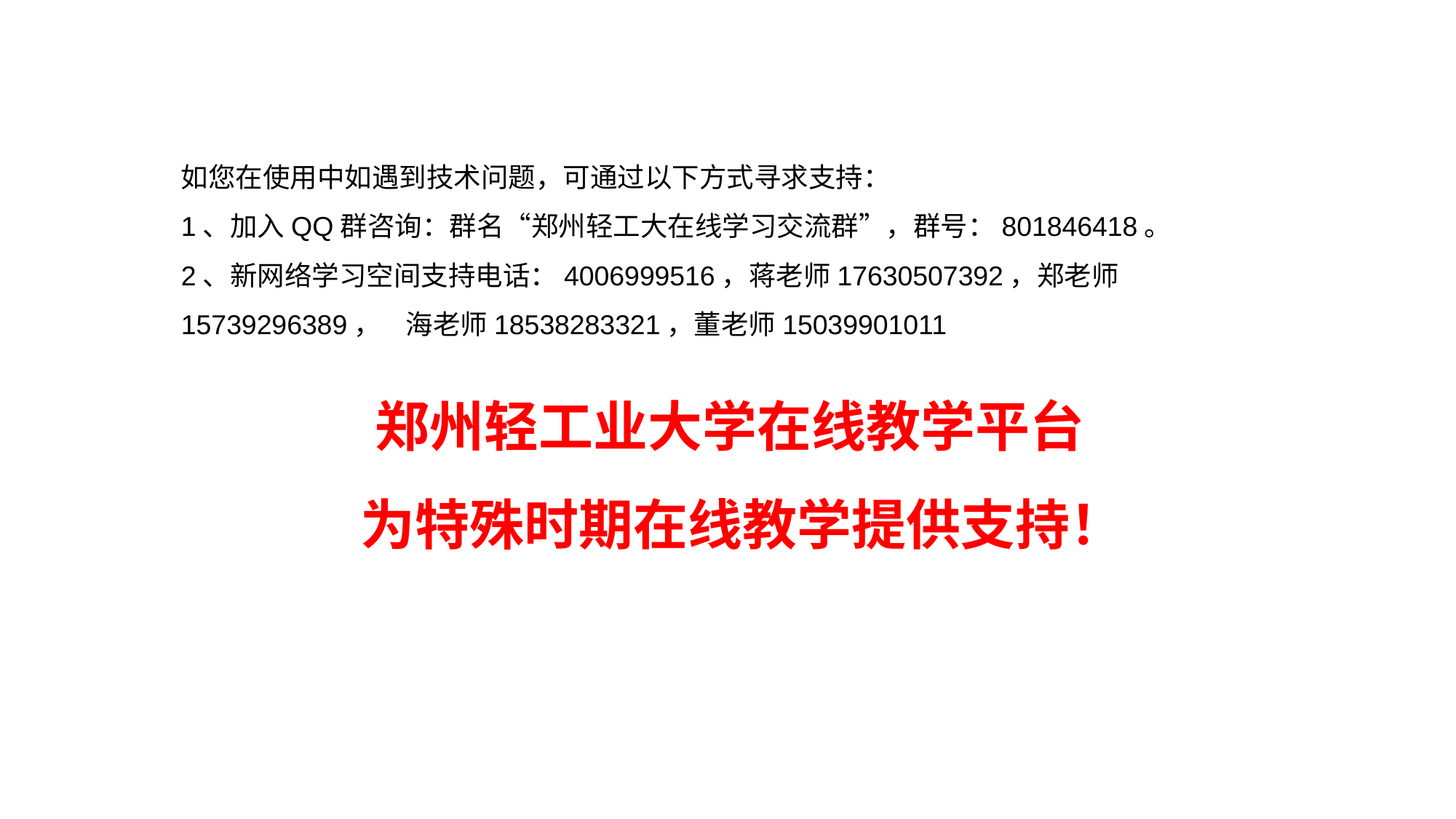

如您在使用中如遇到技术问题，可通过以下方式寻求支持：
1、加入QQ群咨询：群名“郑州轻工大在线学习交流群”，群号：801846418。
2、新网络学习空间支持电话：4006999516，蒋老师17630507392，郑老师15739296389，    海老师18538283321，董老师15039901011
郑州轻工业大学在线教学平台
 为特殊时期在线教学提供支持！